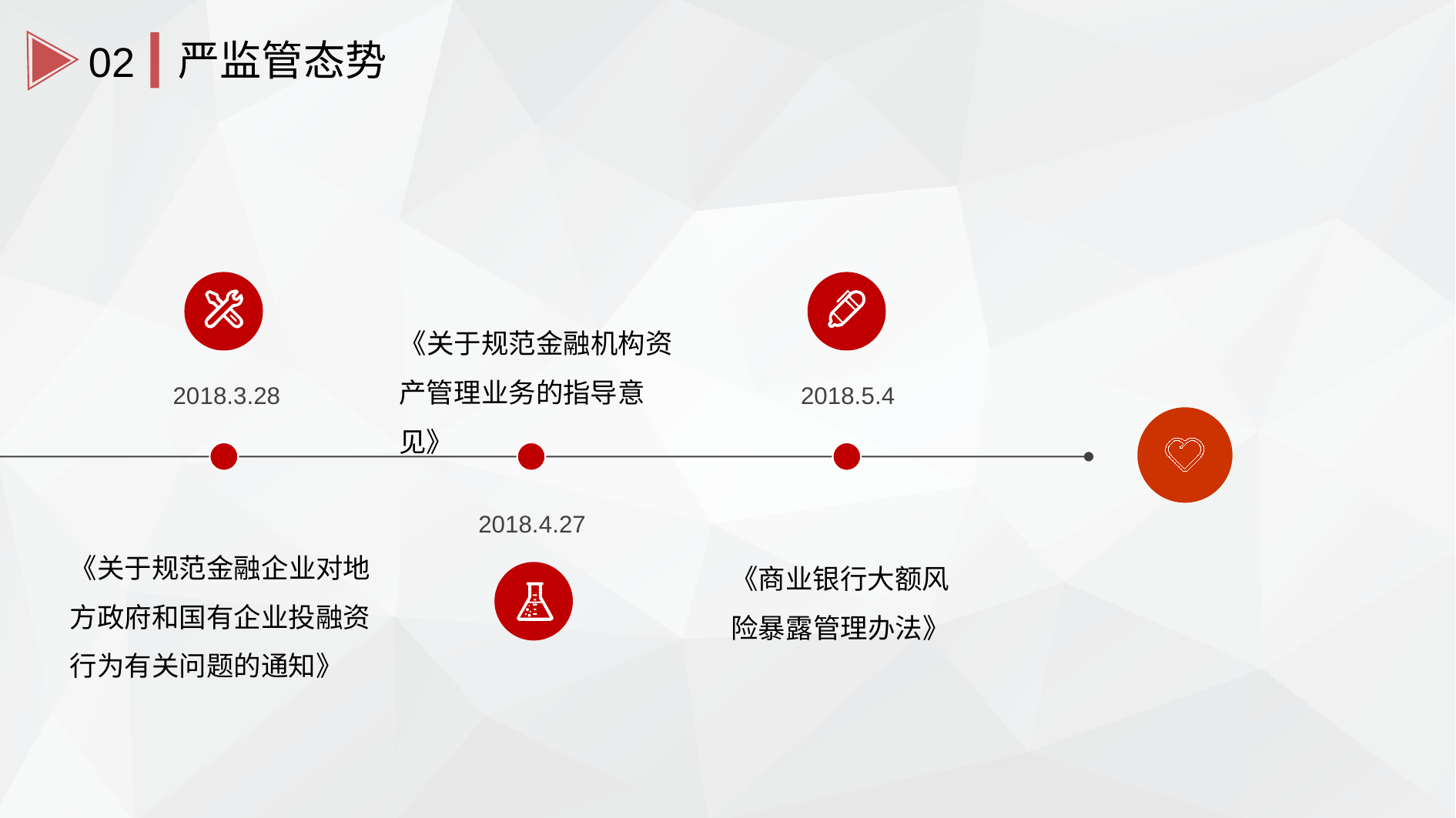

严监管态势
02

《关于规范金融机构资产管理业务的指导意见》
2018.3.28
2018.5.4

2018.4.27
《关于规范金融企业对地方政府和国有企业投融资行为有关问题的通知》
《商业银行大额风险暴露管理办法》